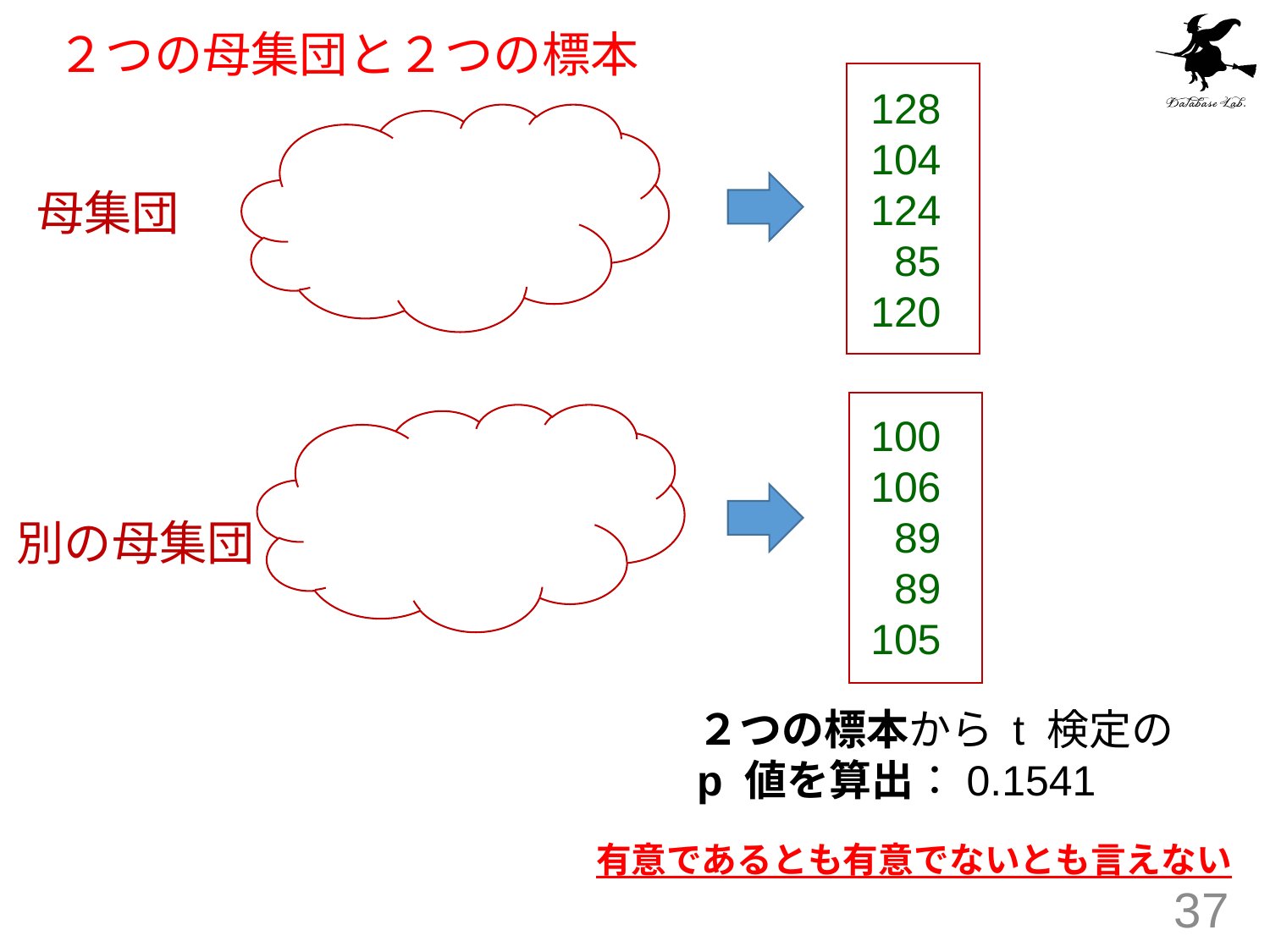

# ２つの母集団と２つの標本

128
104
124
85
120

母集団

100
106
89
89
105

別の母集団
２つの標本から t 検定の
p 値を算出：0.1541
有意であるとも有意でないとも言えない
37